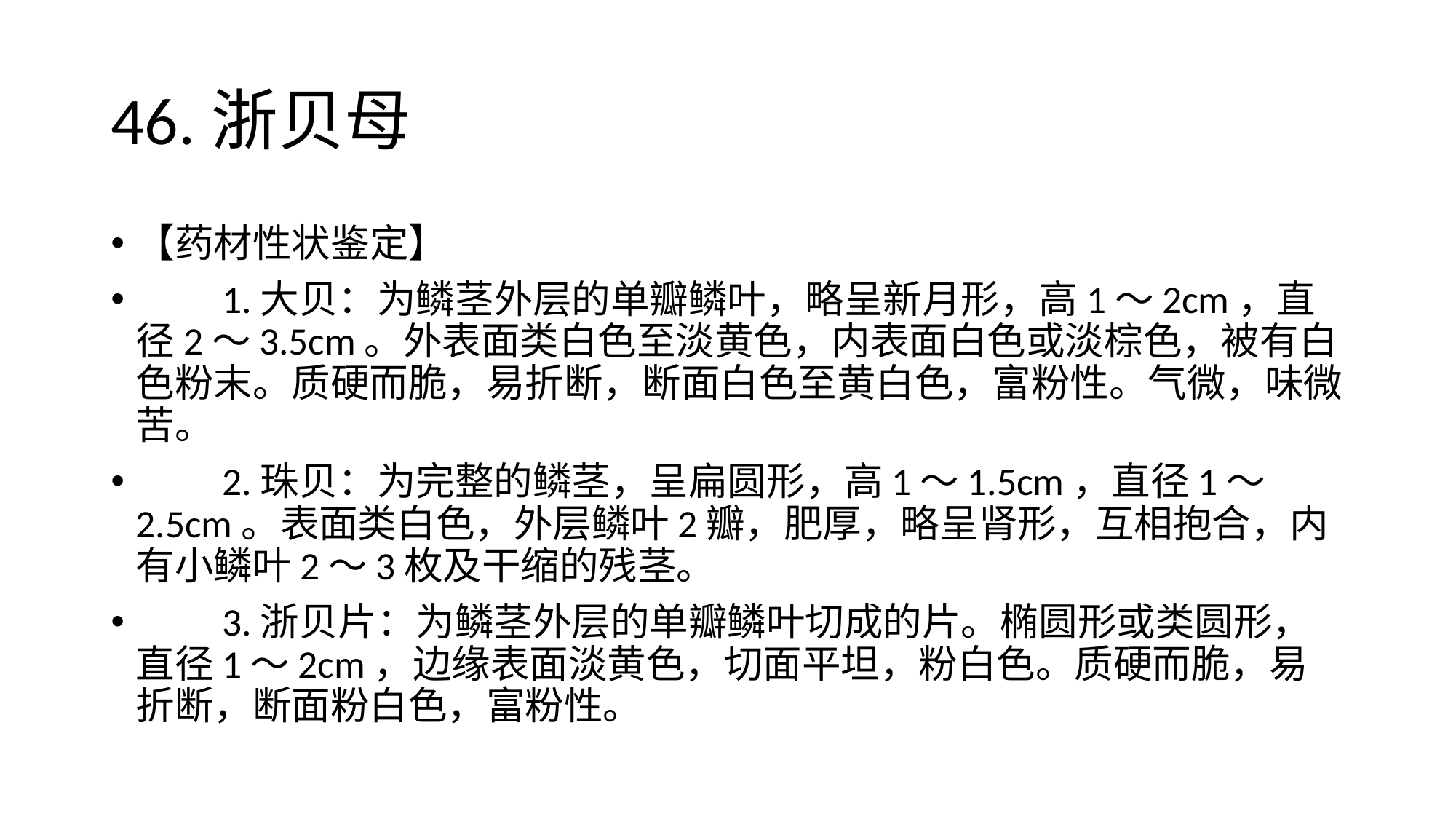

# 46.浙贝母
【药材性状鉴定】
　　1.大贝：为鳞茎外层的单瓣鳞叶，略呈新月形，高1～2cm，直径2～3.5cm。外表面类白色至淡黄色，内表面白色或淡棕色，被有白色粉末。质硬而脆，易折断，断面白色至黄白色，富粉性。气微，味微苦。
　　2.珠贝：为完整的鳞茎，呈扁圆形，高1～1.5cm，直径1～2.5cm。表面类白色，外层鳞叶2瓣，肥厚，略呈肾形，互相抱合，内有小鳞叶2～3枚及干缩的残茎。
　　3.浙贝片：为鳞茎外层的单瓣鳞叶切成的片。椭圆形或类圆形，直径1～2cm，边缘表面淡黄色，切面平坦，粉白色。质硬而脆，易折断，断面粉白色，富粉性。